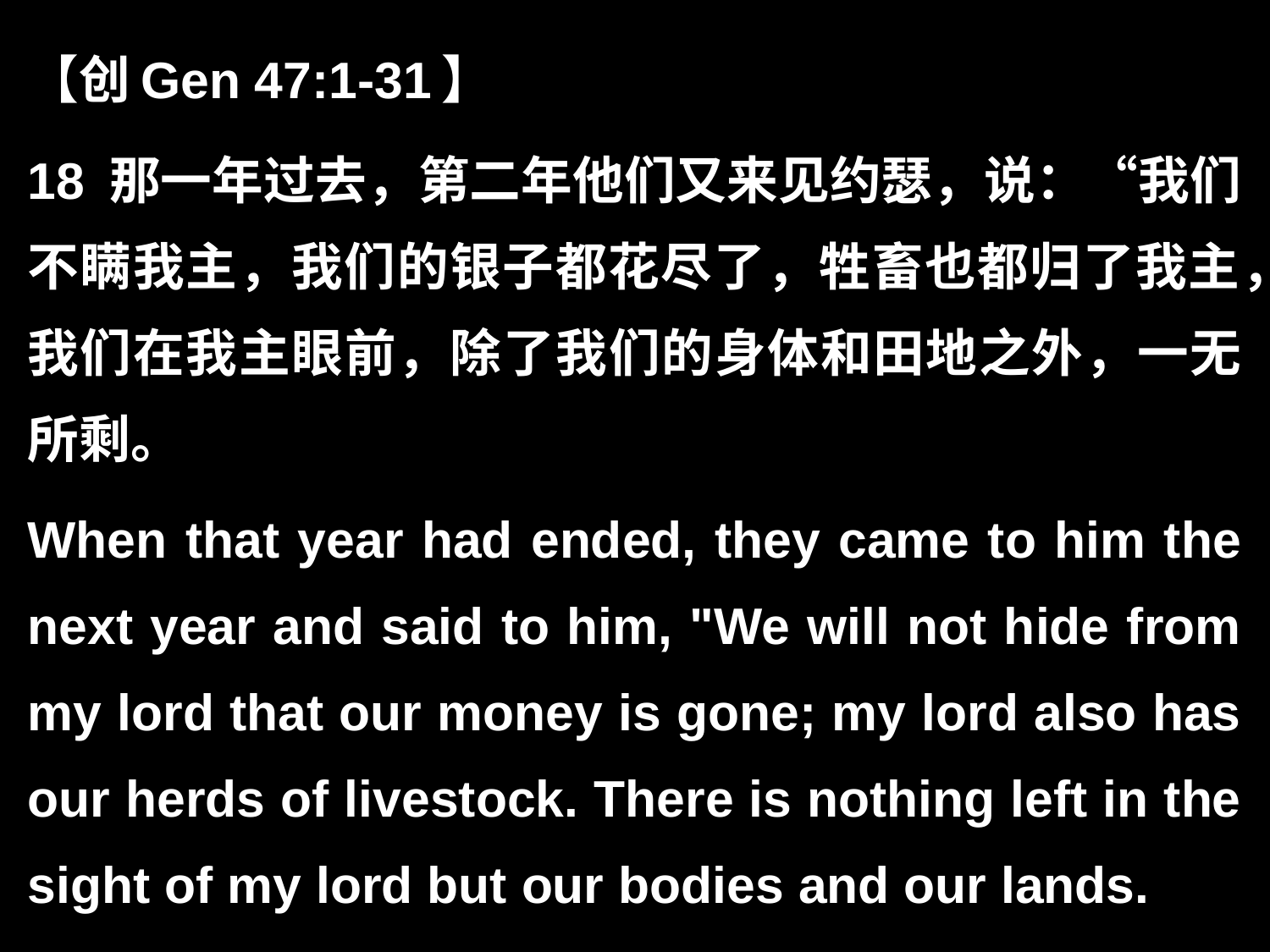

【创Gen 47:1-31】
18 那一年过去，第二年他们又来见约瑟，说：“我们不瞒我主，我们的银子都花尽了，牲畜也都归了我主，我们在我主眼前，除了我们的身体和田地之外，一无所剩。
When that year had ended, they came to him the next year and said to him, "We will not hide from my lord that our money is gone; my lord also has our herds of livestock. There is nothing left in the sight of my lord but our bodies and our lands.